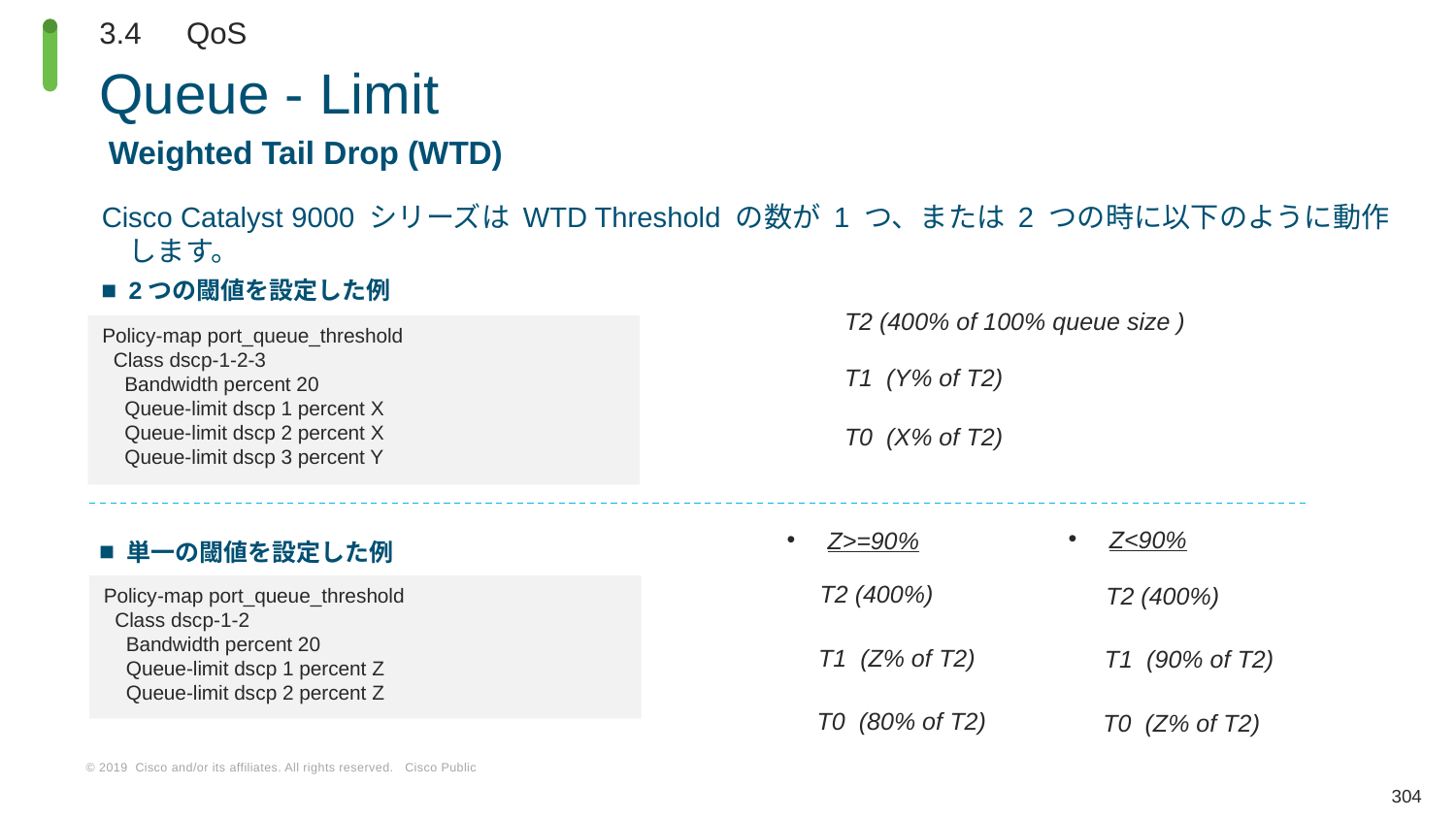

3.4　QoS
# Queue - Limit
Weighted Tail Drop (WTD)
Cisco Catalyst 9000 シリーズは WTD Threshold の数が 1 つ、または 2 つの時に以下のように動作します。
2つの閾値を設定した例
T2 (400% of 100% queue size )
T1  (Y% of T2)
T0  (X% of T2)
Policy-map port_queue_threshold
  Class dscp-1-2-3
    Bandwidth percent 20
    Queue-limit dscp 1 percent X
    Queue-limit dscp 2 percent X
    Queue-limit dscp 3 percent Y
Z<90%
T2 (400%)
T1  (90% of T2)
T0  (Z% of T2)
Z>=90%
T2 (400%)
T1  (Z% of T2)
T0  (80% of T2)
単一の閾値を設定した例
Policy-map port_queue_threshold
  Class dscp-1-2
    Bandwidth percent 20
    Queue-limit dscp 1 percent Z
    Queue-limit dscp 2 percent Z
304